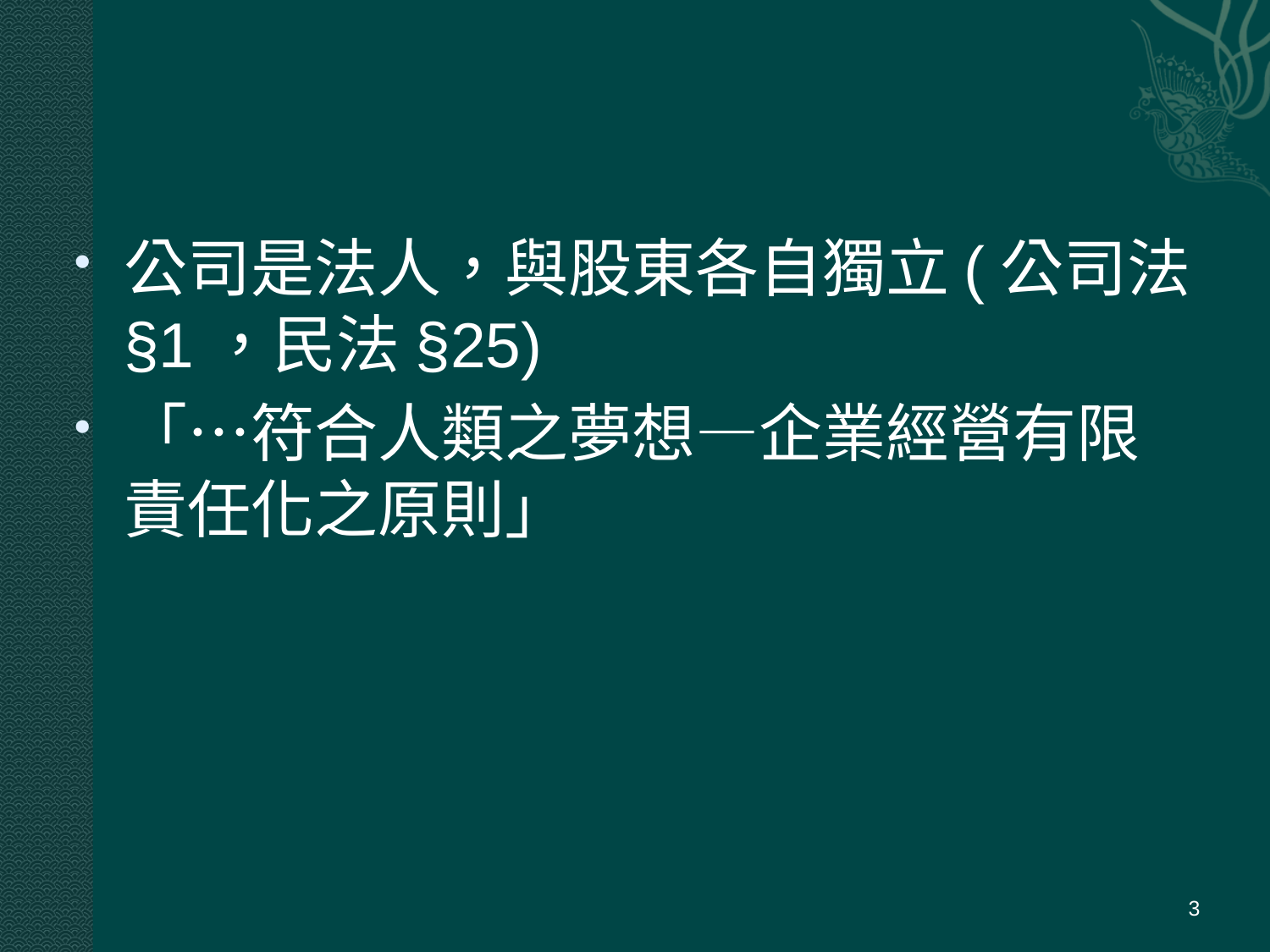

#
公司是法人，與股東各自獨立(公司法§1，民法§25)
「…符合人類之夢想—企業經營有限責任化之原則」
3